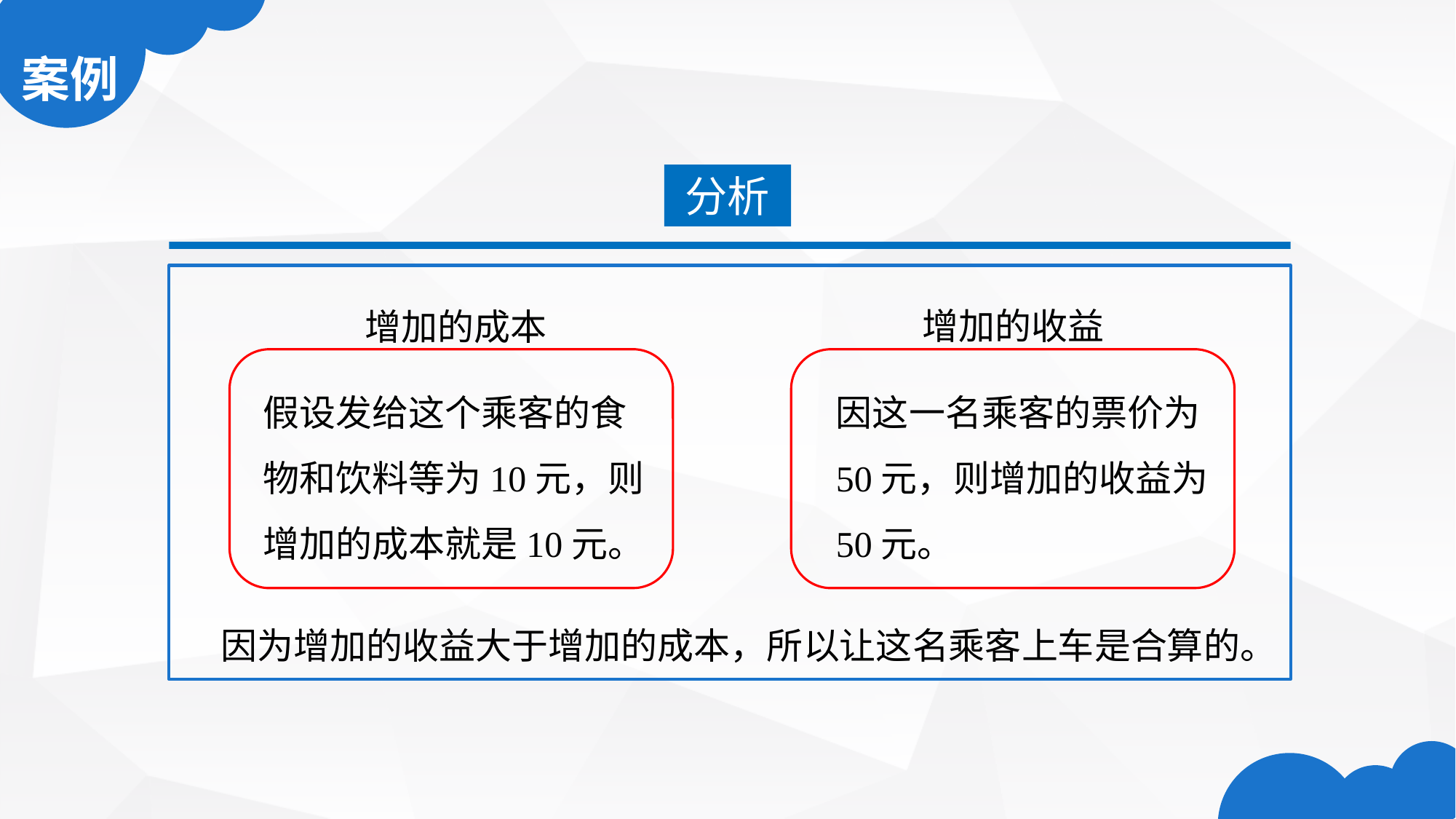

分析

增加的收益
增加的成本

假设发给这个乘客的食物和饮料等为10元，则增加的成本就是10元。
因这一名乘客的票价为50元，则增加的收益为 50元。
因为增加的收益大于增加的成本，所以让这名乘客上车是合算的。